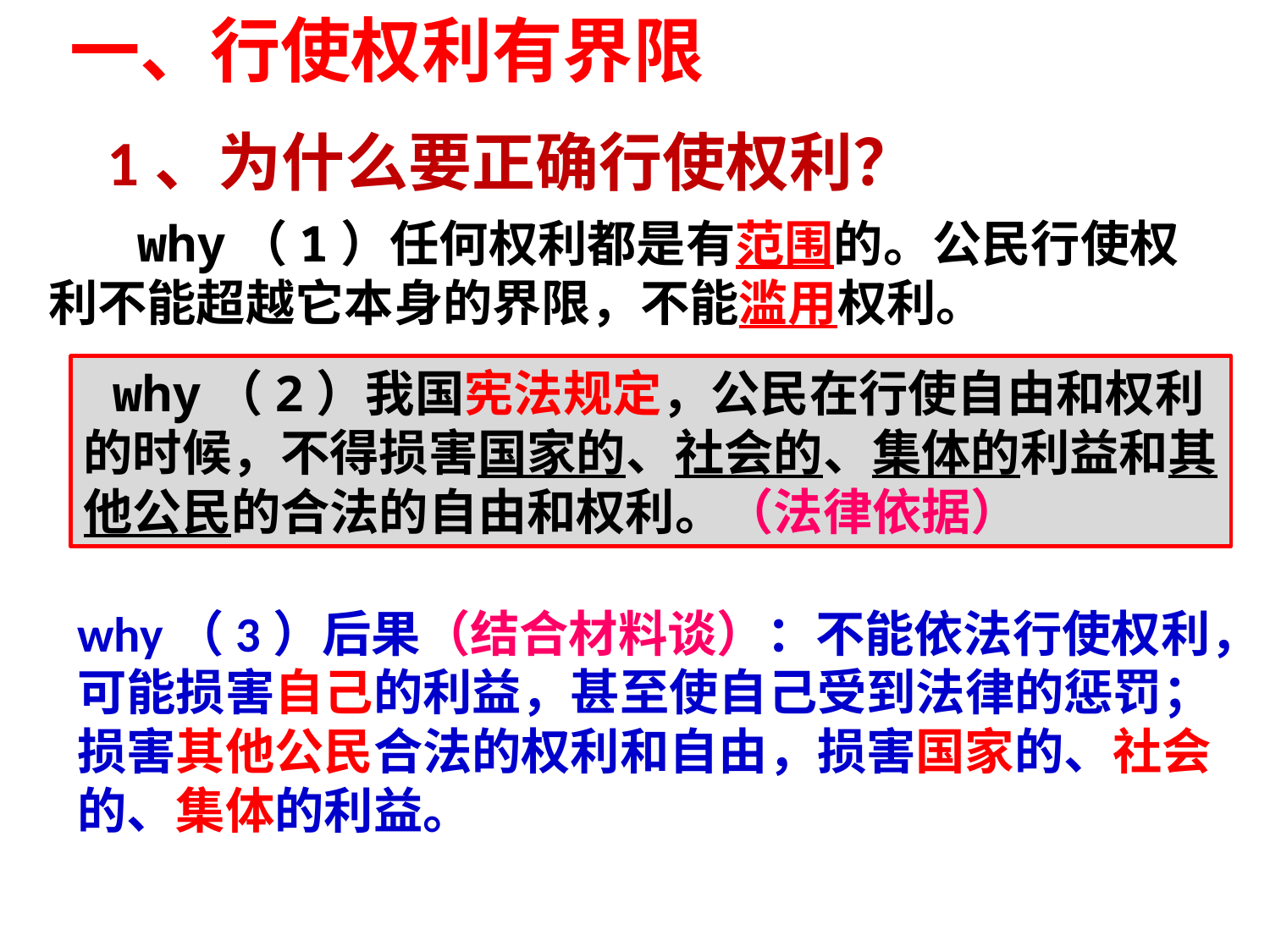

一、行使权利有界限
1、为什么要正确行使权利？
   why（1）任何权利都是有范围的。公民行使权利不能超越它本身的界限，不能滥用权利。
 why（2）我国宪法规定，公民在行使自由和权利的时候，不得损害国家的、社会的、集体的利益和其他公民的合法的自由和权利。（法律依据）
why（3）后果（结合材料谈）：不能依法行使权利，可能损害自己的利益，甚至使自己受到法律的惩罚；损害其他公民合法的权利和自由，损害国家的、社会的、集体的利益。